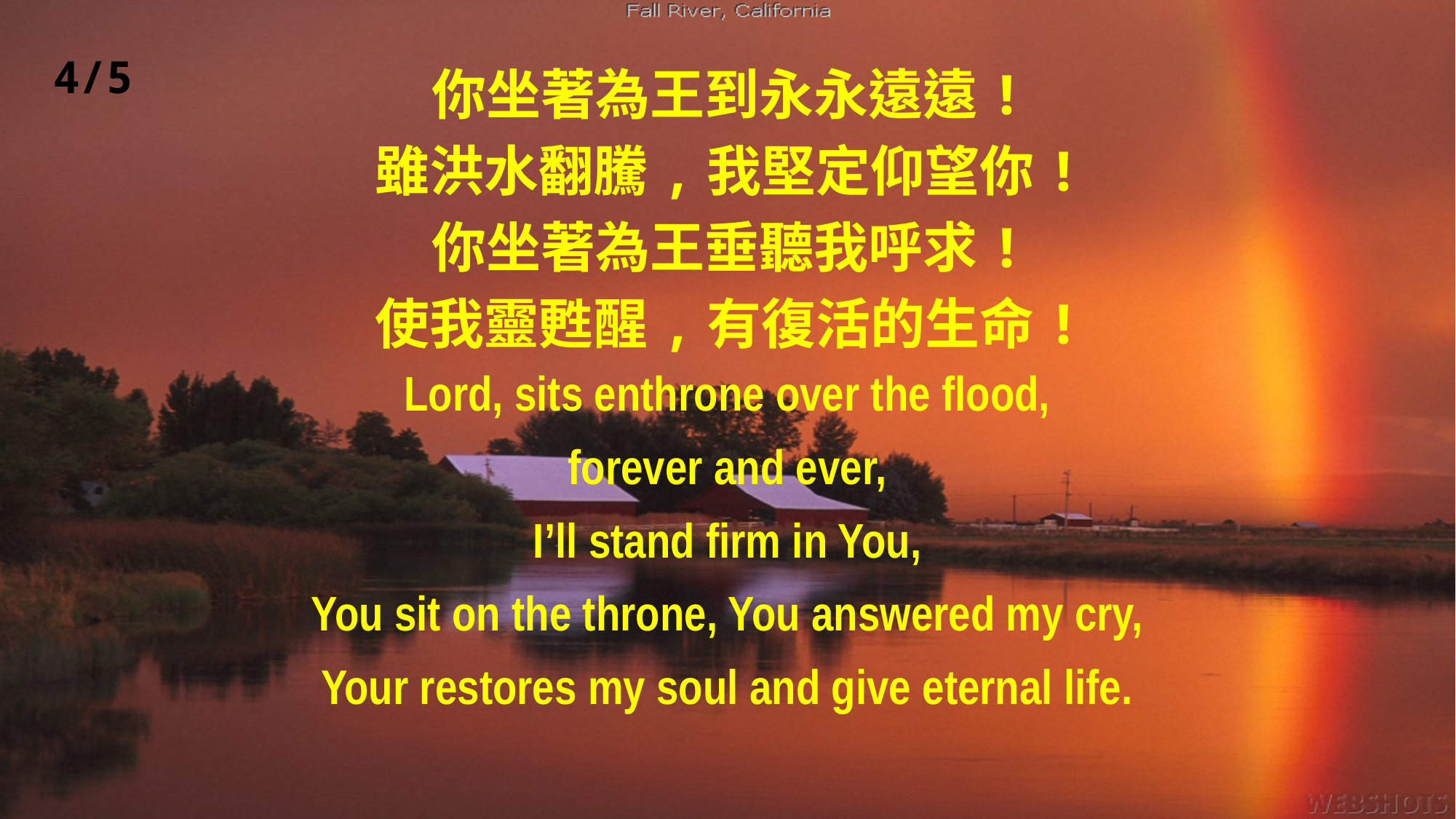

4/5
你坐著為王到永永遠遠!
雖洪水翻騰,我堅定仰望你!
你坐著為王垂聽我呼求!
使我靈甦醒,有復活的生命!
Lord, sits enthrone over the flood,
forever and ever,
I’ll stand firm in You,
You sit on the throne, You answered my cry,
Your restores my soul and give eternal life.